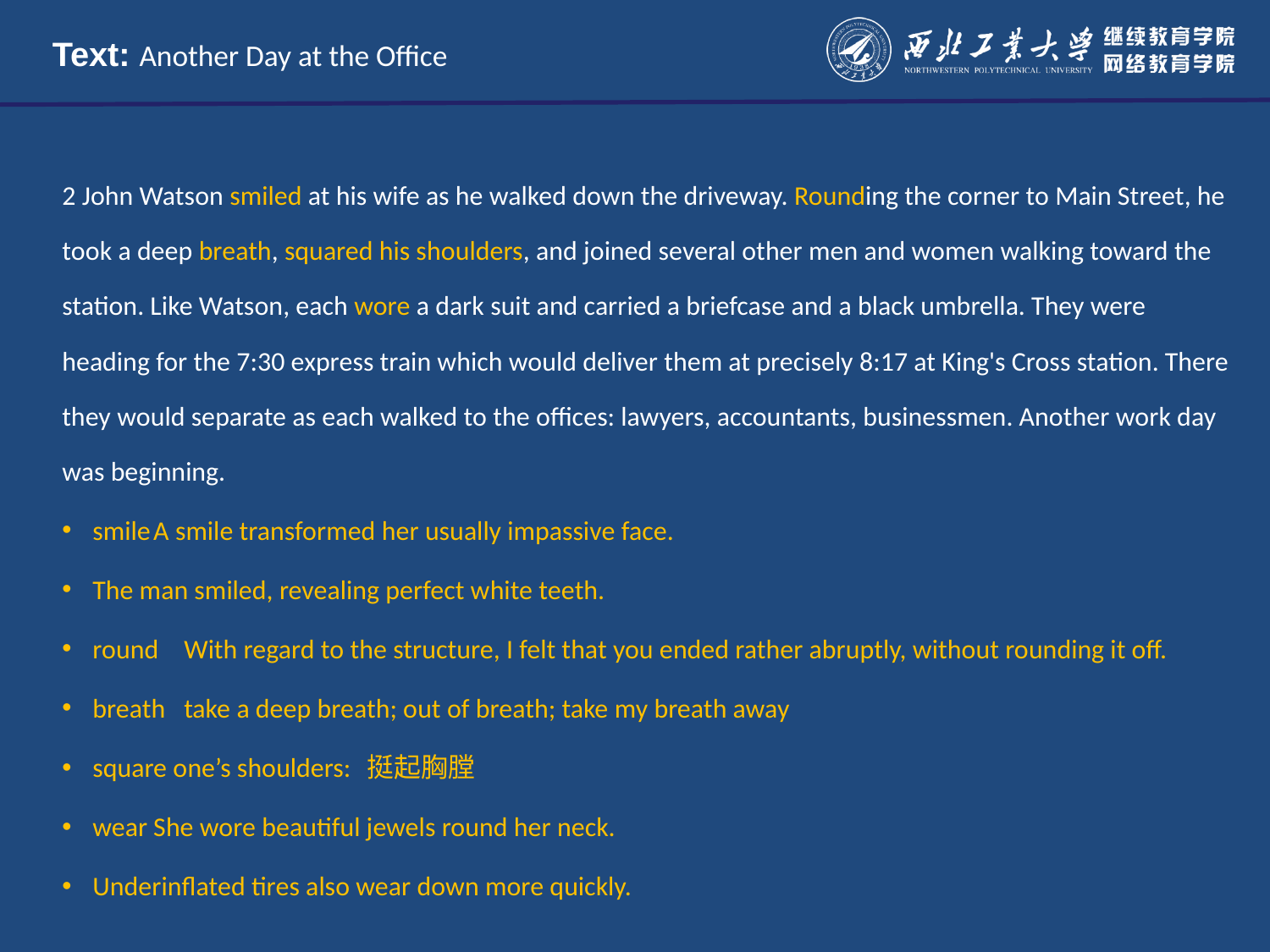

# Text: Another Day at the Office
2 John Watson smiled at his wife as he walked down the driveway. Rounding the corner to Main Street, he took a deep breath, squared his shoulders, and joined several other men and women walking toward the station. Like Watson, each wore a dark suit and carried a briefcase and a black umbrella. They were heading for the 7:30 express train which would deliver them at precisely 8:17 at King's Cross station. There they would separate as each walked to the offices: lawyers, accountants, businessmen. Another work day was beginning.
smile	A smile transformed her usually impassive face.
	The man smiled, revealing perfect white teeth.
round	With regard to the structure, I felt that you ended rather abruptly, without rounding it off.
breath	take a deep breath; out of breath; take my breath away
square one’s shoulders: 	挺起胸膛
wear	She wore beautiful jewels round her neck.
	Underinflated tires also wear down more quickly.